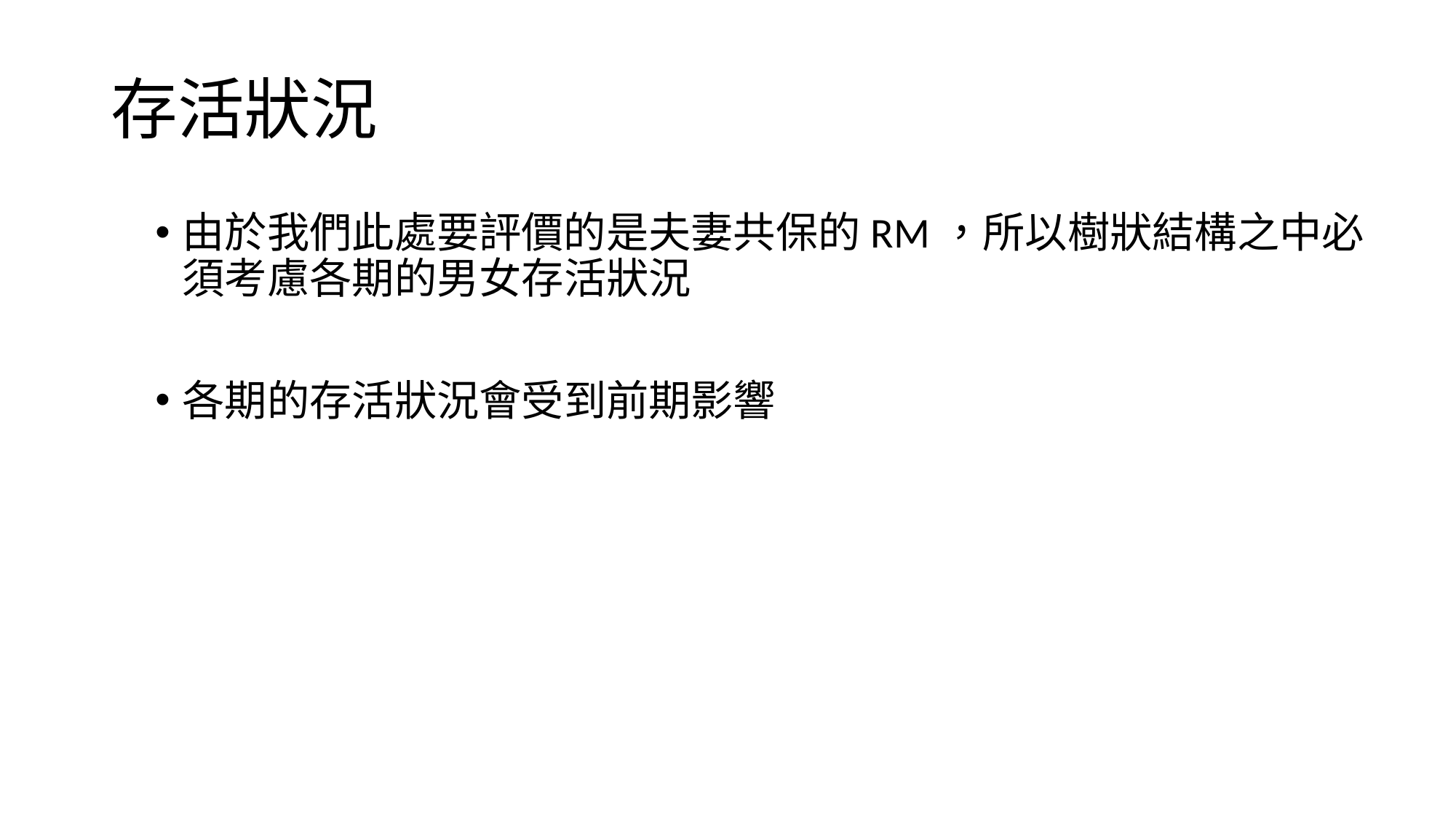

# 存活狀況
由於我們此處要評價的是夫妻共保的RM，所以樹狀結構之中必須考慮各期的男女存活狀況

各期的存活狀況會受到前期影響